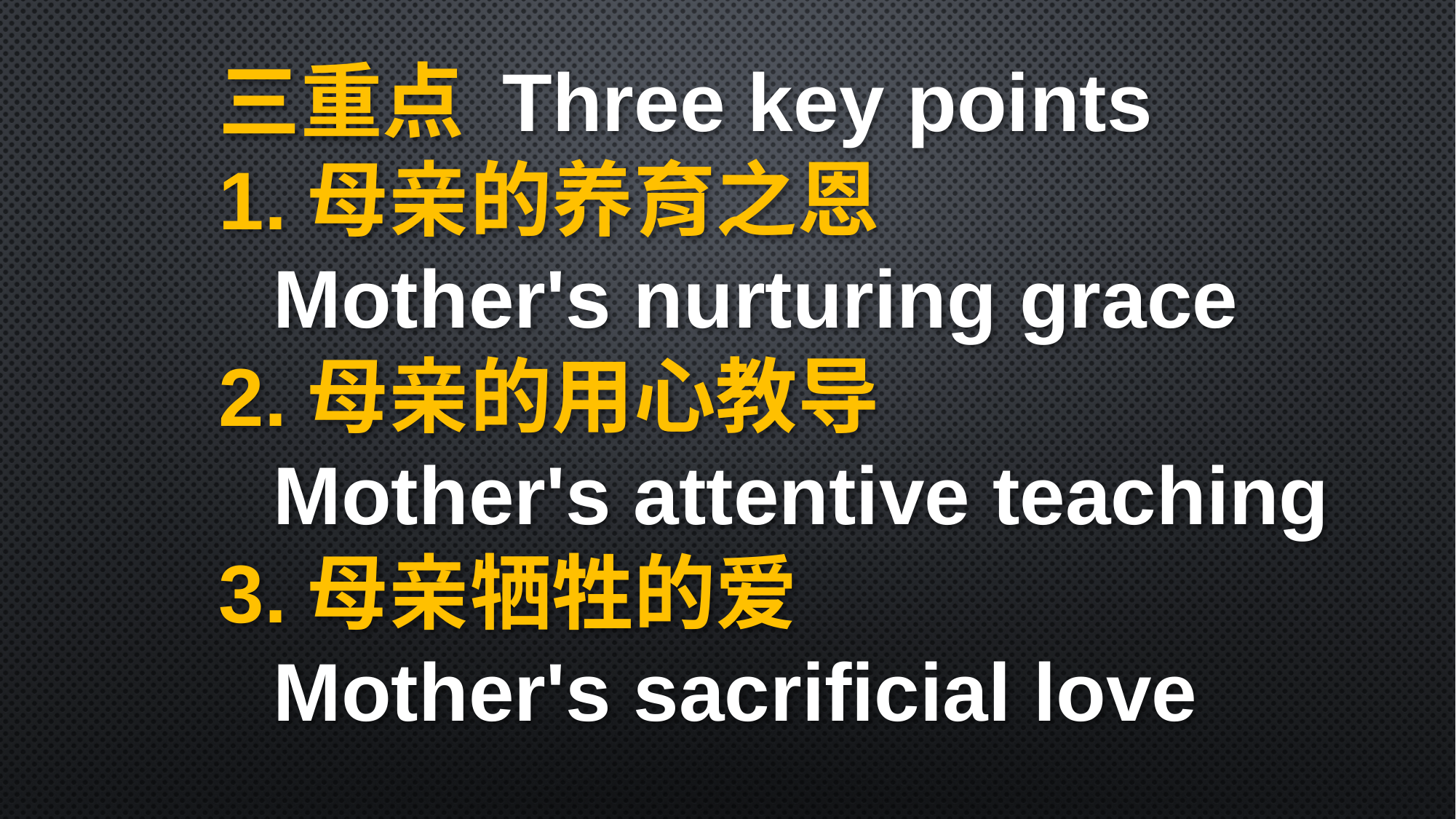

三重点 Three key points
1.母亲的养育之恩
Mother's nurturing grace
2.母亲的用心教导
Mother's attentive teaching
3.母亲牺牲的爱
Mother's sacrificial love